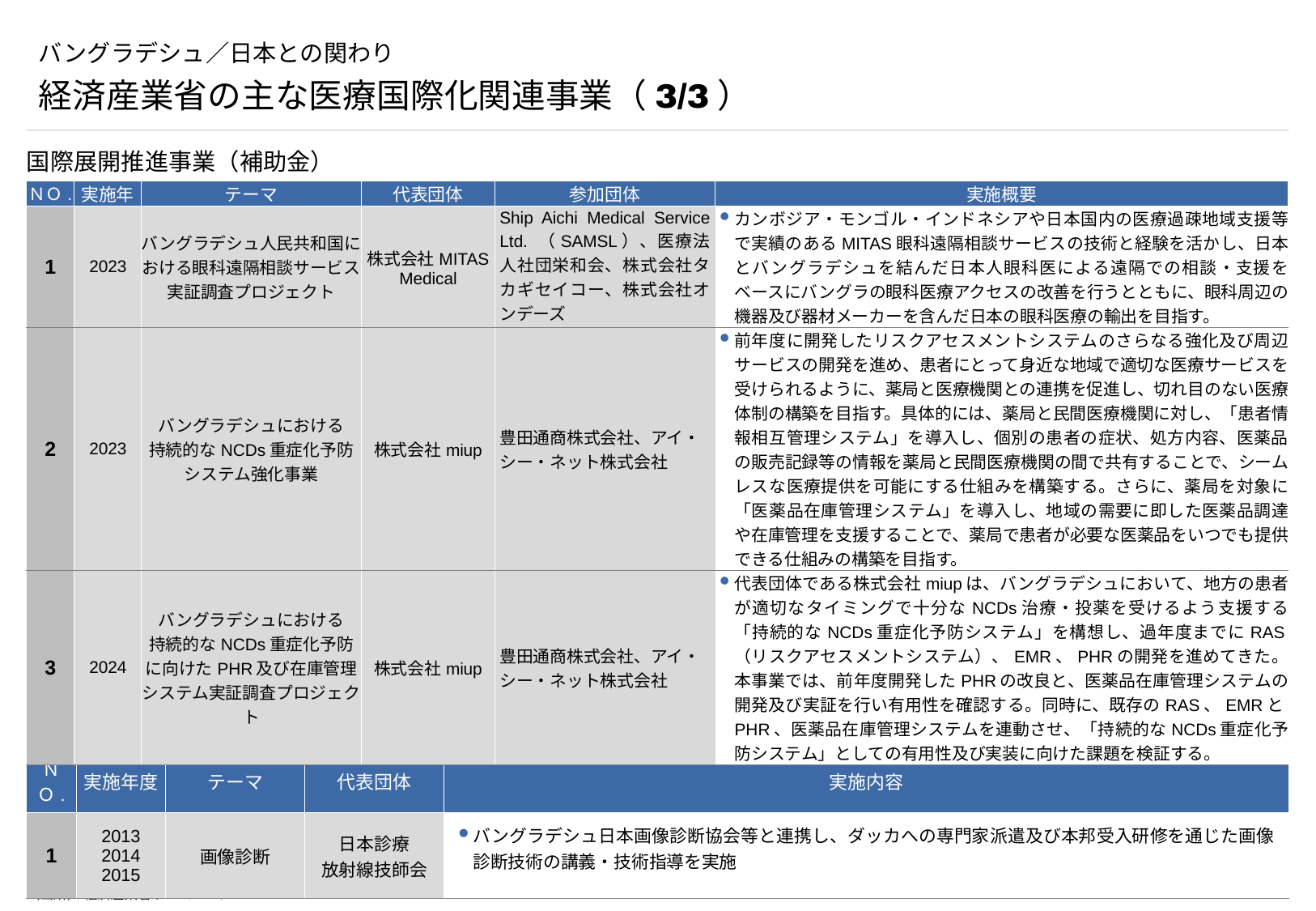

# バングラデシュ／日本との関わり
経済産業省の主な医療国際化関連事業（3/3）
国際展開推進事業（補助金）
| ＮＯ. | 実施年 | テーマ | 代表団体 | 参加団体 | 実施概要 |
| --- | --- | --- | --- | --- | --- |
| 1 | 2023 | バングラデシュ人民共和国における眼科遠隔相談サービス実証調査プロジェクト | 株式会社MITAS Medical | Ship Aichi Medical Service Ltd. （SAMSL）、医療法人社団栄和会、株式会社タカギセイコー、株式会社オンデーズ | カンボジア・モンゴル・インドネシアや⽇本国内の医療過疎地域⽀援等で実績のあるMITAS眼科遠隔相談サービスの技術と経験を活かし、⽇本とバングラデシュを結んだ⽇本⼈眼科医による遠隔での相談・⽀援をベースにバングラの眼科医療アクセスの改善を⾏うとともに、眼科周辺の機器及び器材メーカーを含んだ⽇本の眼科医療の輸出を⽬指す。 |
| 2 | 2023 | バングラデシュにおける 持続的なNCDs重症化予防 システム強化事業 | 株式会社miup | 豊田通商株式会社、アイ・シー・ネット株式会社 | 前年度に開発したリスクアセスメントシステムのさらなる強化及び周辺サービスの開発を進め、患者にとって身近な地域で適切な医療サービスを受けられるように、薬局と医療機関との連携を促進し、切れ目のない医療体制の構築を目指す。具体的には、薬局と民間医療機関に対し、「患者情報相互管理システム」を導入し、個別の患者の症状、処方内容、医薬品の販売記録等の情報を薬局と民間医療機関の間で共有することで、シームレスな医療提供を可能にする仕組みを構築する。さらに、薬局を対象に「医薬品在庫管理システム」を導入し、地域の需要に即した医薬品調達や在庫管理を支援することで、薬局で患者が必要な医薬品をいつでも提供できる仕組みの構築を目指す。 |
| 3 | 2024 | バングラデシュにおける 持続的なNCDs重症化予防に向けたPHR及び在庫管理 システム実証調査プロジェクト | 株式会社miup | 豊田通商株式会社、アイ・シー・ネット株式会社 | 代表団体である株式会社miupは、バングラデシュにおいて、地方の患者が適切なタイミングで十分なNCDs治療・投薬を受けるよう支援する「持続的なNCDs重症化予防システム」を構想し、過年度までにRAS（リスクアセスメントシステム）、EMR、PHRの開発を進めてきた。本事業では、前年度開発したPHRの改良と、医薬品在庫管理システムの開発及び実証を行い有用性を確認する。同時に、既存のRAS、EMRとPHR、医薬品在庫管理システムを連動させ、「持続的なNCDs重症化予防システム」としての有用性及び実装に向けた課題を検証する。 |
貿易投資促進事業
| ＮＯ. | 実施年度 | テーマ | 代表団体 | 実施内容 |
| --- | --- | --- | --- | --- |
| 1 | 2013 2014 2015 | 画像診断 | 日本診療 放射線技師会 | バングラデシュ日本画像診断協会等と連携し、ダッカへの専門家派遣及び本邦受入研修を通じた画像診断技術の講義・技術指導を実施 |
（出所） 経済産業省ホームページ